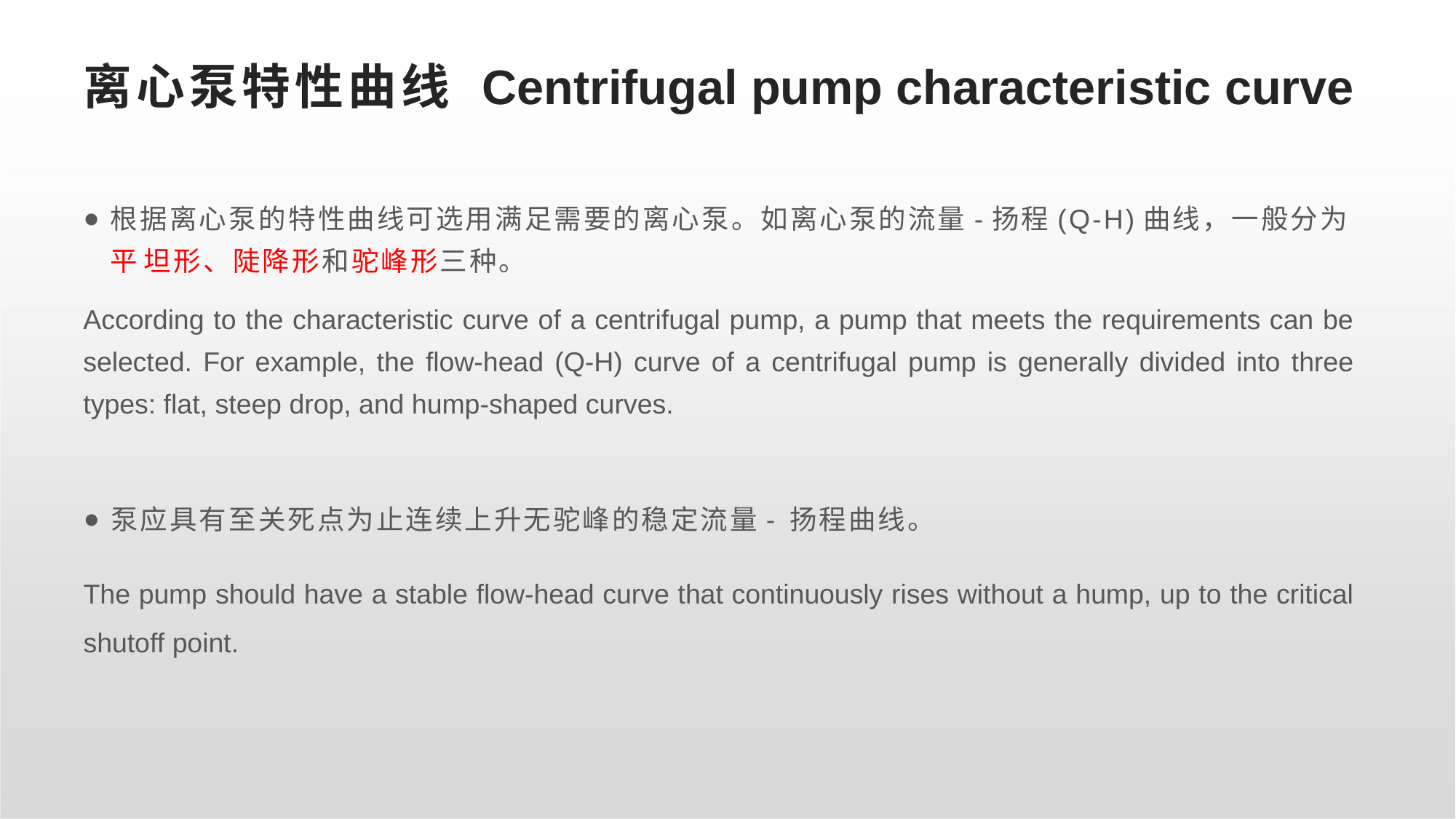

# 离心泵特性曲线 Centrifugal pump characteristic curve
根据离心泵的特性曲线可选用满足需要的离心泵。如离心泵的流量-扬程(Q-H)曲线，一般分为平 坦形、陡降形和驼峰形三种。
According to the characteristic curve of a centrifugal pump, a pump that meets the requirements can be selected. For example, the flow-head (Q-H) curve of a centrifugal pump is generally divided into three types: flat, steep drop, and hump-shaped curves.

泵应具有至关死点为止连续上升无驼峰的稳定流量- 扬程曲线。
The pump should have a stable flow-head curve that continuously rises without a hump, up to the critical shutoff point.